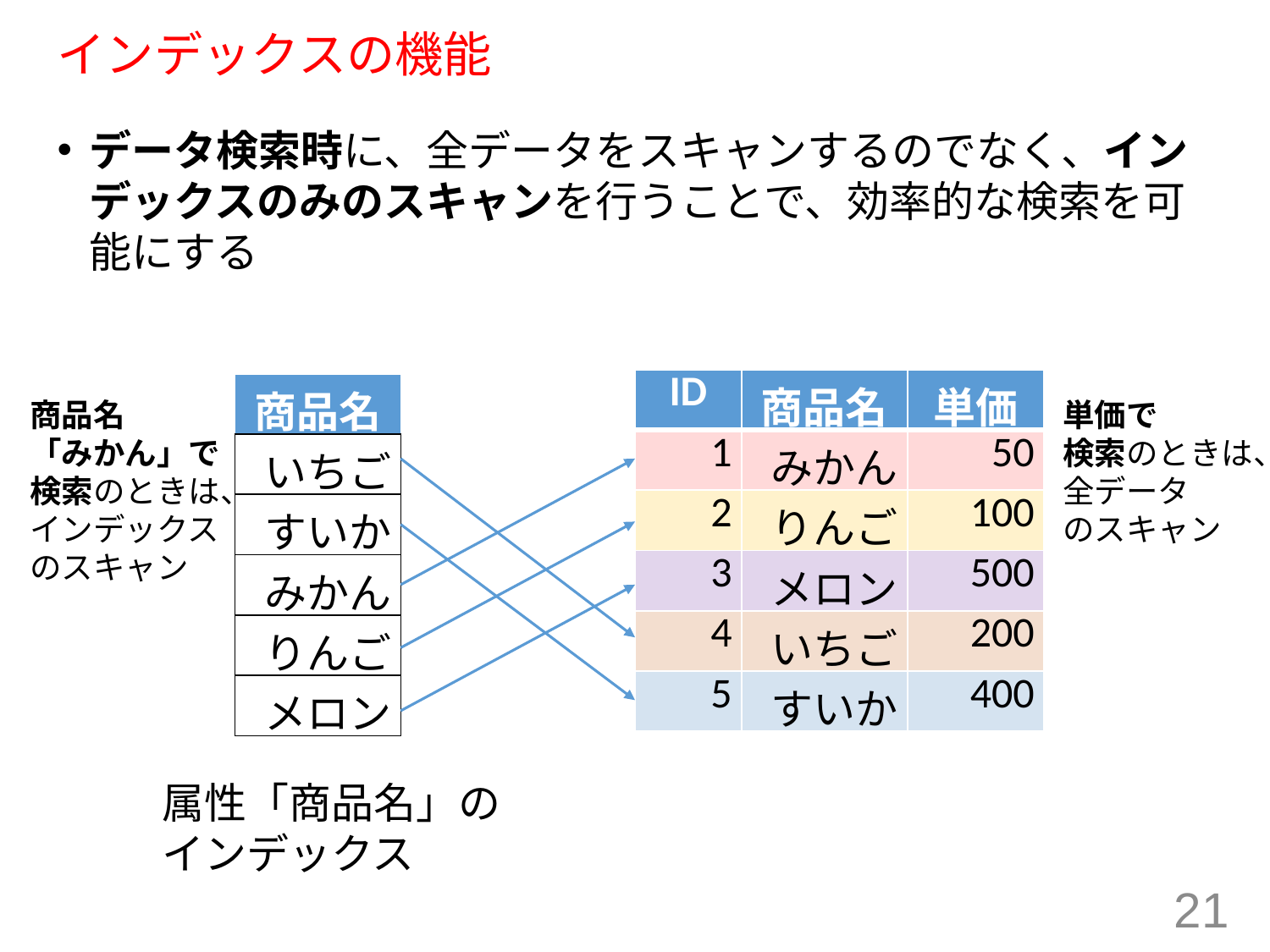

# インデックスの機能
データ検索時に、全データをスキャンするのでなく、インデックスのみのスキャンを行うことで、効率的な検索を可能にする
| ID | 商品名 | 単価 |
| --- | --- | --- |
| 1 | みかん | 50 |
| 2 | りんご | 100 |
| 3 | メロン | 500 |
| 4 | いちご | 200 |
| 5 | すいか | 400 |
| 商品名 |
| --- |
| いちご |
| すいか |
| みかん |
| りんご |
| メロン |
商品名
「みかん」で
検索のときは、
インデックス
のスキャン
単価で
検索のときは、
全データ
のスキャン
属性「商品名」の
インデックス
21